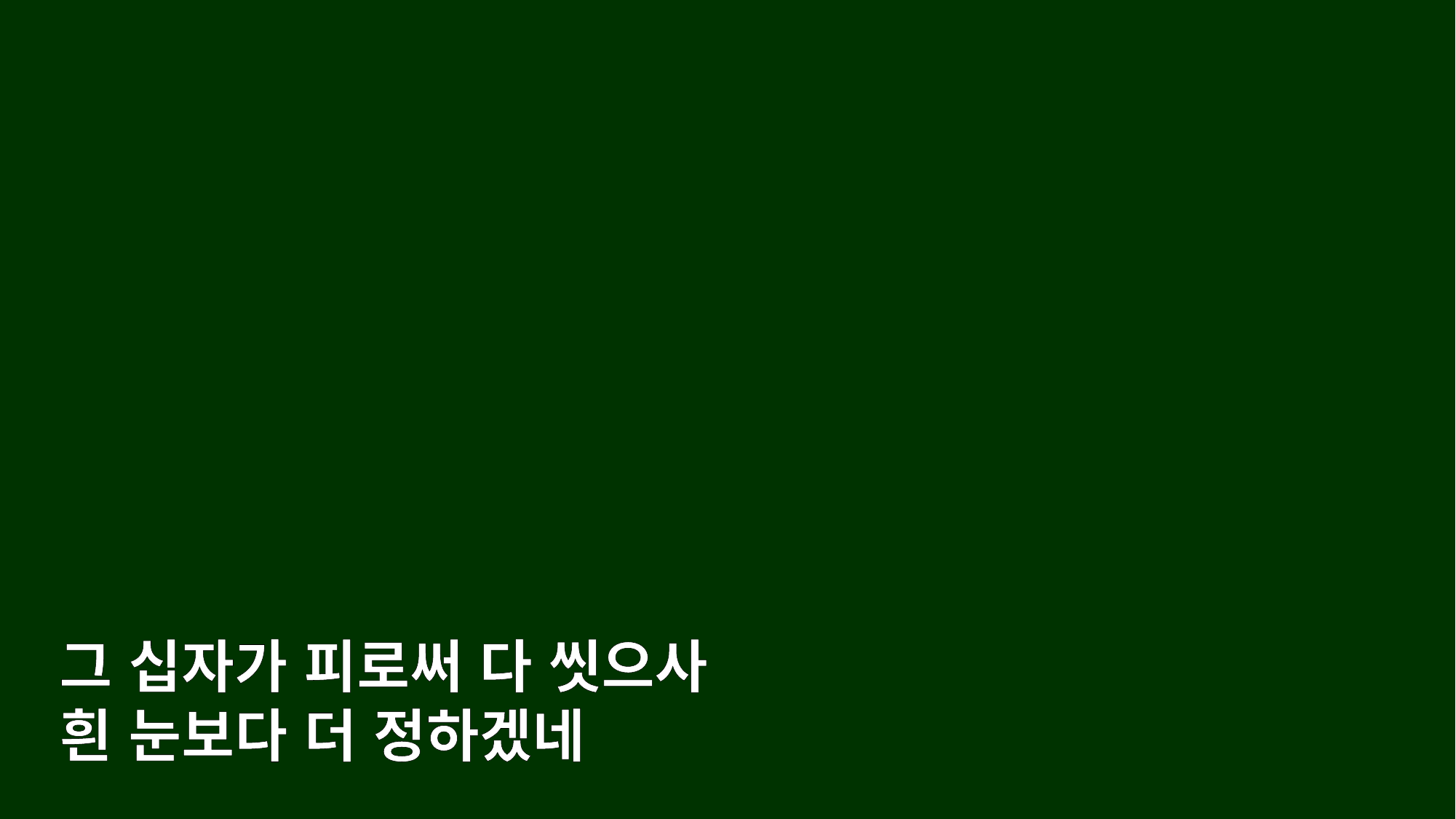

그 십자가 피로써 다 씻으사
흰 눈보다 더 정하겠네